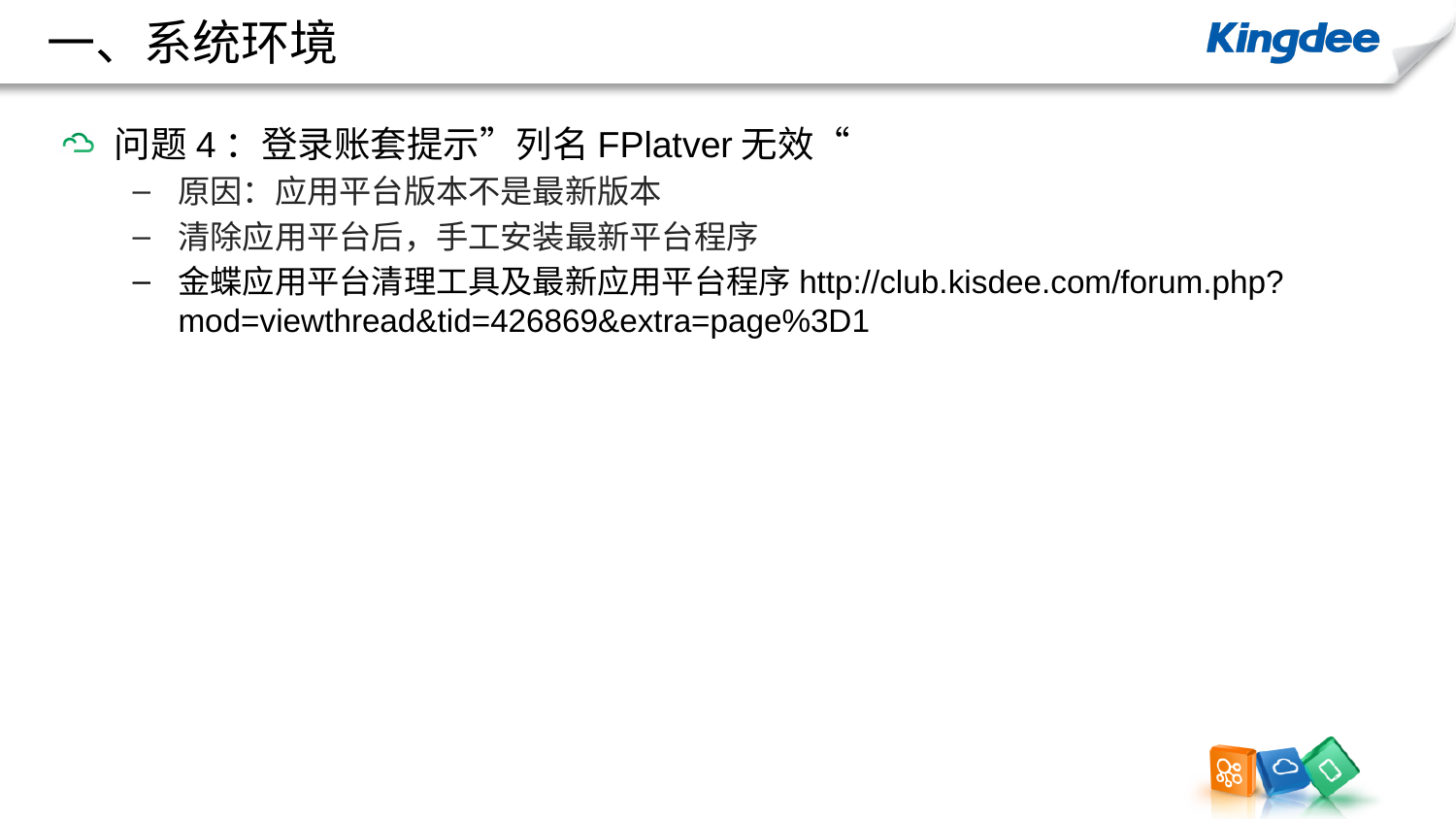

一、系统环境
问题4：登录账套提示”列名FPlatver无效“
原因：应用平台版本不是最新版本
清除应用平台后，手工安装最新平台程序
金蝶应用平台清理工具及最新应用平台程序http://club.kisdee.com/forum.php?mod=viewthread&tid=426869&extra=page%3D1